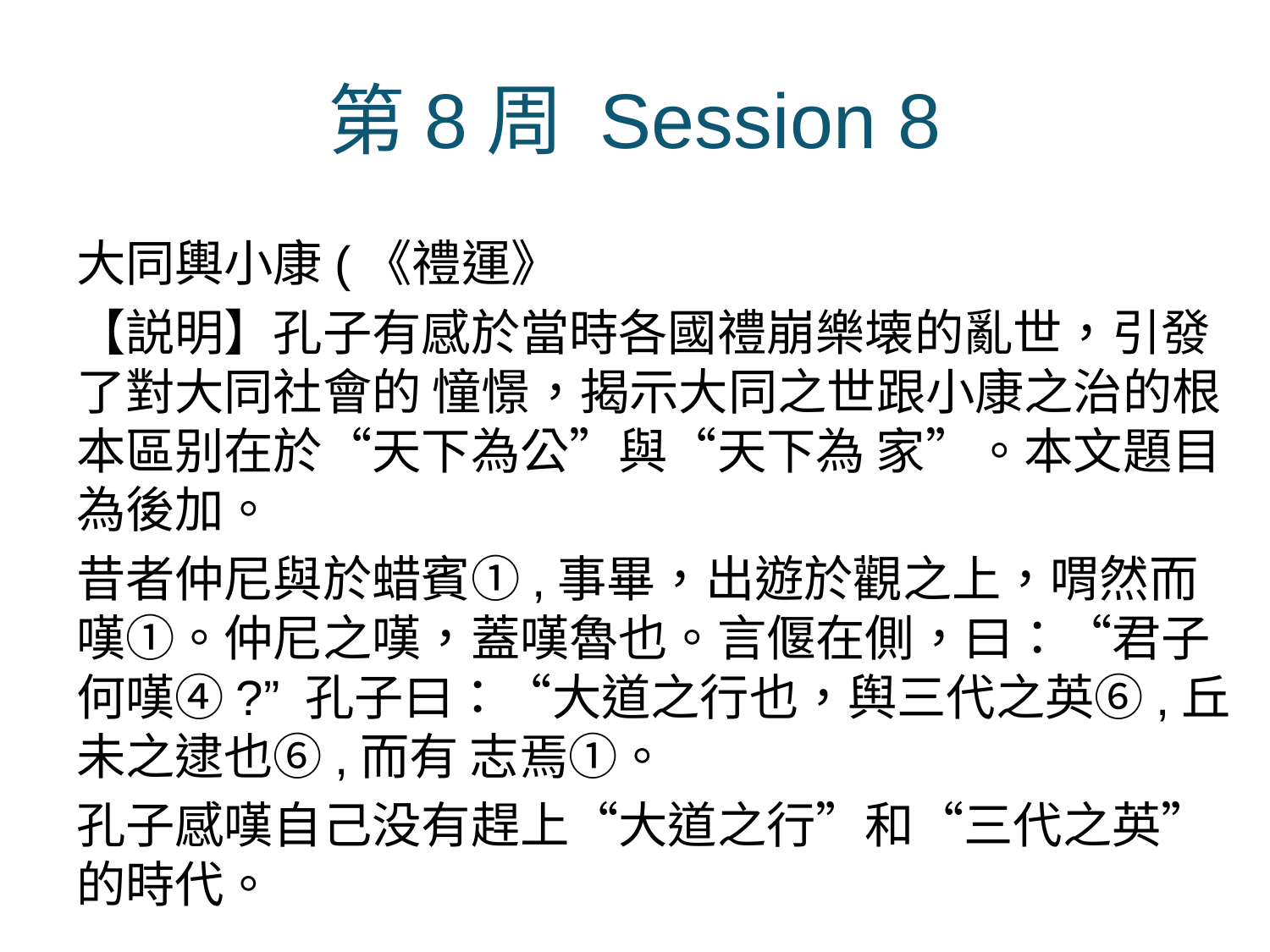

# 第8周 Session 8
大同輿小康(《禮運》
【説明】孔子有感於當時各國禮崩樂壊的亂世，引發了對大同社會的 憧憬，揭示大同之世跟小康之治的根本區别在於“天下為公”與“天下為 家”。本文題目為後加。
昔者仲尼與於蜡賓①,事畢，出遊於觀之上，喟然而 嘆①。仲尼之嘆，蓋嘆魯也。言偃在側，曰：“君子何嘆④?” 孔子曰：“大道之行也，舆三代之英⑥,丘未之逮也⑥,而有 志焉①。
孔子感嘆自己没有趕上“大道之行”和“三代之英”的時代。